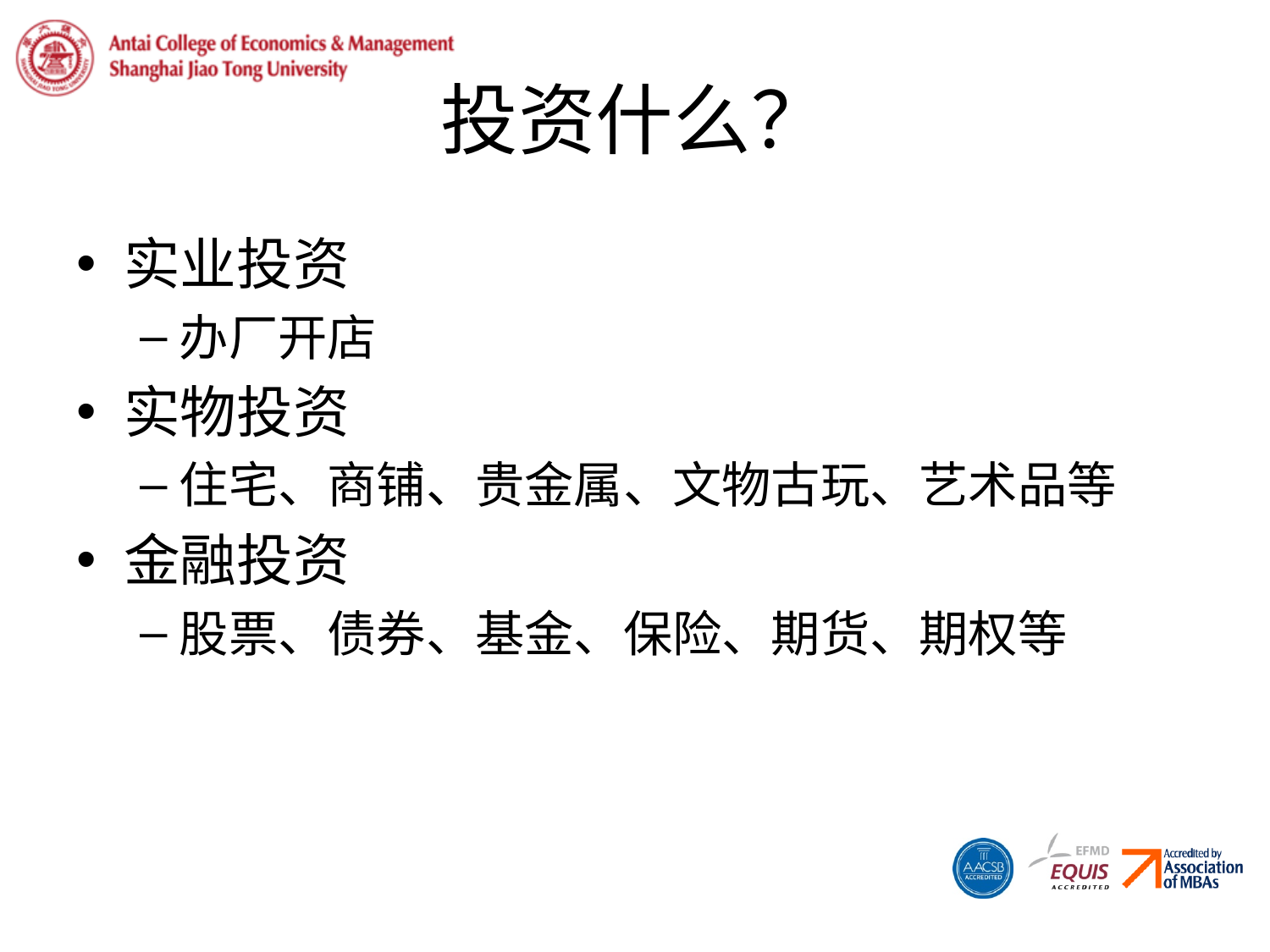

# 投资什么？
实业投资
办厂开店
实物投资
住宅、商铺、贵金属、文物古玩、艺术品等
金融投资
股票、债券、基金、保险、期货、期权等